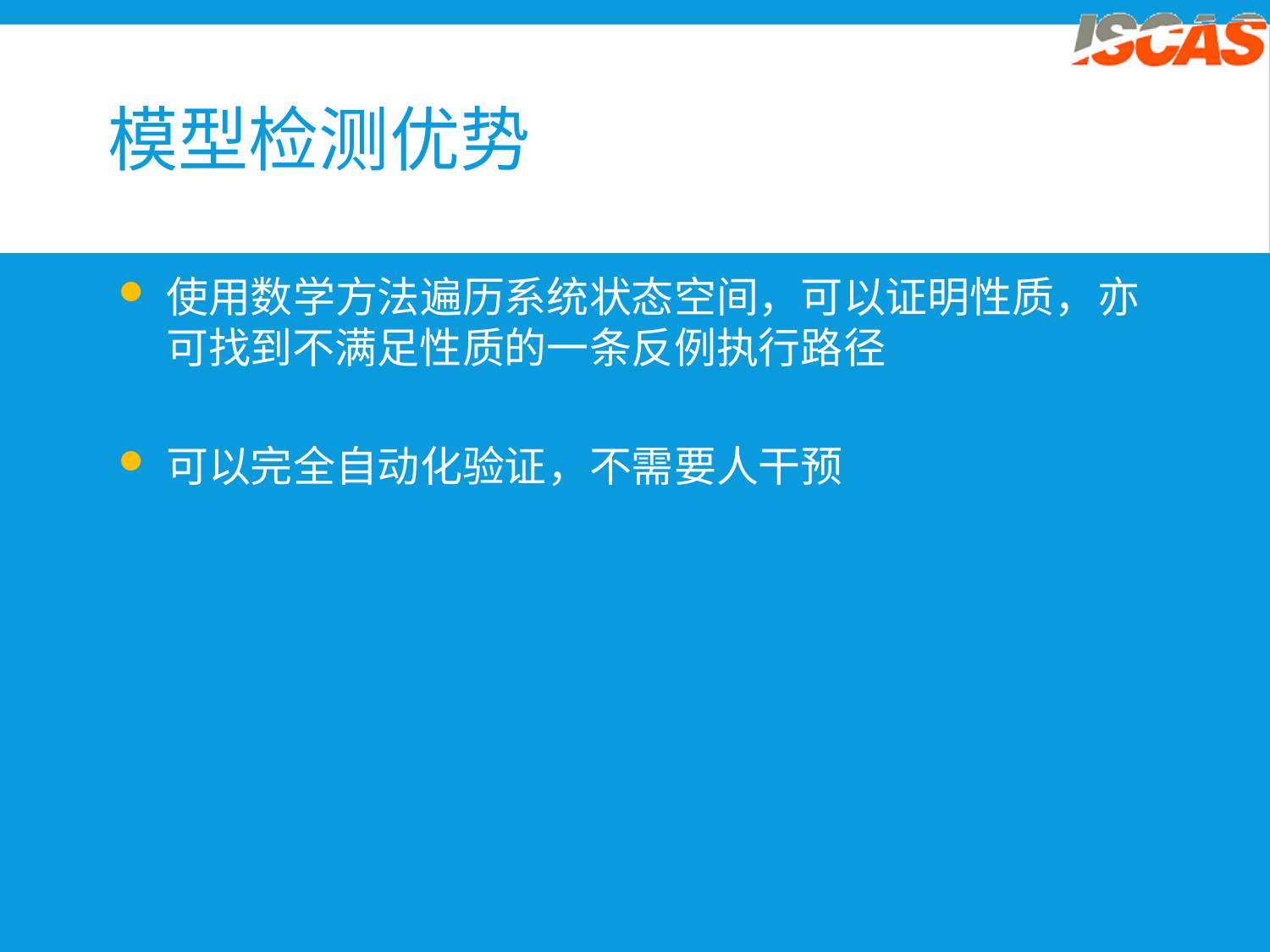

# 模型检测优势
使用数学方法遍历系统状态空间，可以证明性质，亦可找到不满足性质的一条反例执行路径

可以完全自动化验证，不需要人干预